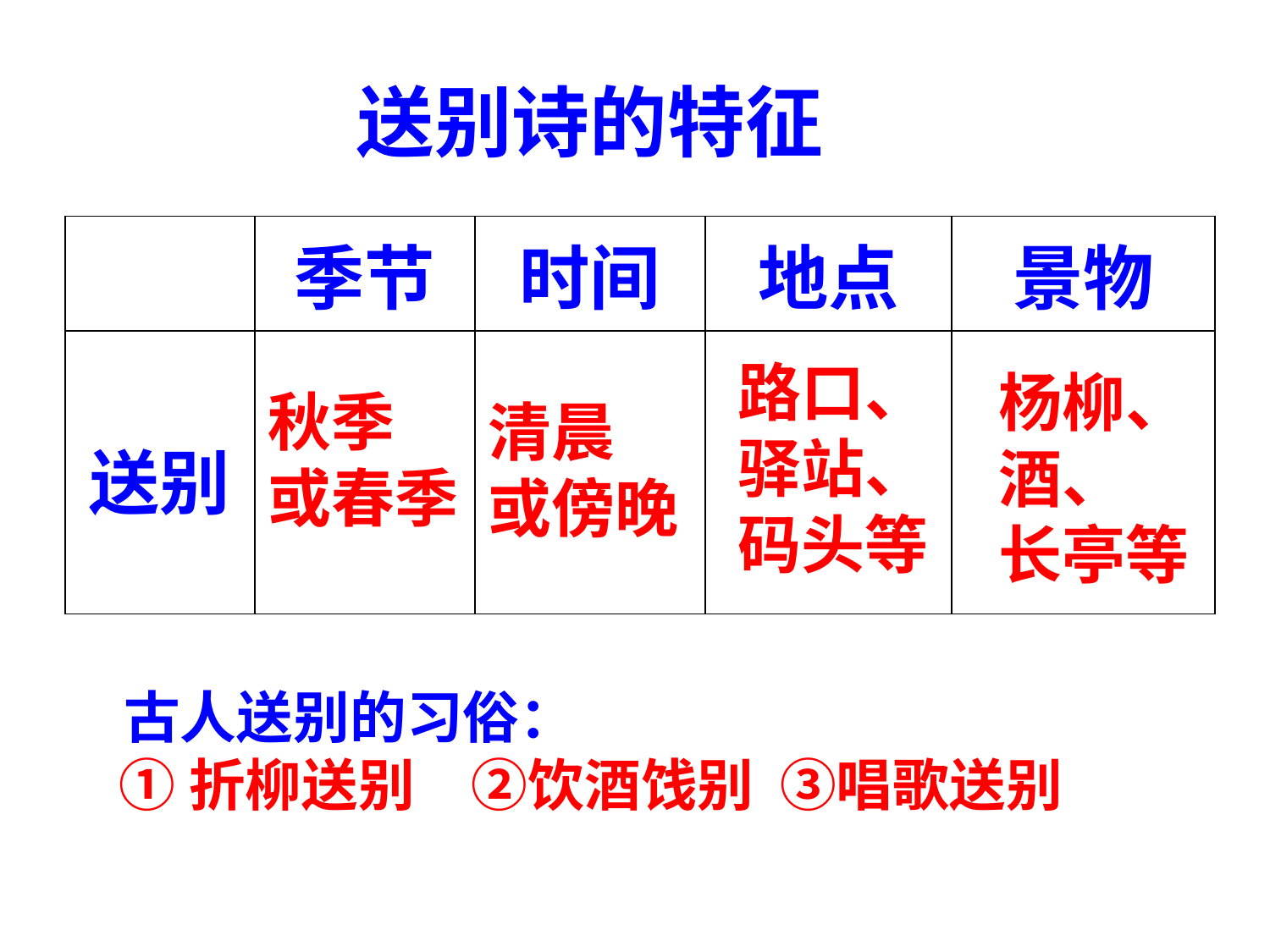

# 送别诗的特征
|  | 季节 | 时间 | 地点 | 景物 |
| --- | --- | --- | --- | --- |
| 送别 |  |  |  |  |
路口、
驿站、
码头等
杨柳、
酒、
长亭等
秋季
或春季
清晨
或傍晚

　古人送别的习俗：
    ①折柳送别　②饮酒饯别  ③唱歌送别